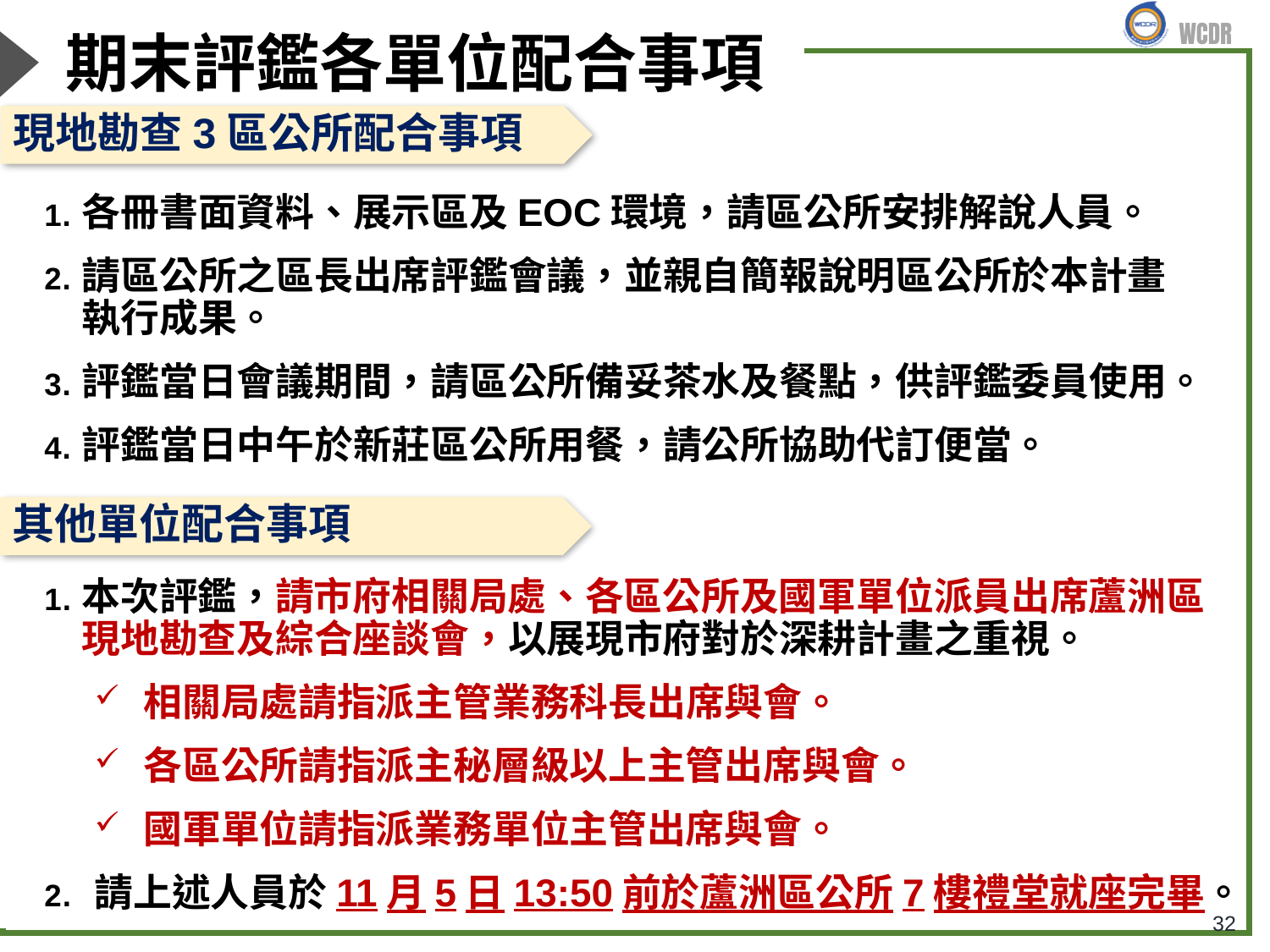

# 期末評鑑各單位配合事項
現地勘查3區公所配合事項
各冊書面資料、展示區及EOC環境，請區公所安排解說人員。
請區公所之區長出席評鑑會議，並親自簡報說明區公所於本計畫執行成果。
評鑑當日會議期間，請區公所備妥茶水及餐點，供評鑑委員使用。
評鑑當日中午於新莊區公所用餐，請公所協助代訂便當。
其他單位配合事項
本次評鑑，請市府相關局處、各區公所及國軍單位派員出席蘆洲區現地勘查及綜合座談會，以展現市府對於深耕計畫之重視。
相關局處請指派主管業務科長出席與會。
各區公所請指派主秘層級以上主管出席與會。
國軍單位請指派業務單位主管出席與會。
請上述人員於11月5日13:50前於蘆洲區公所7樓禮堂就座完畢。
32